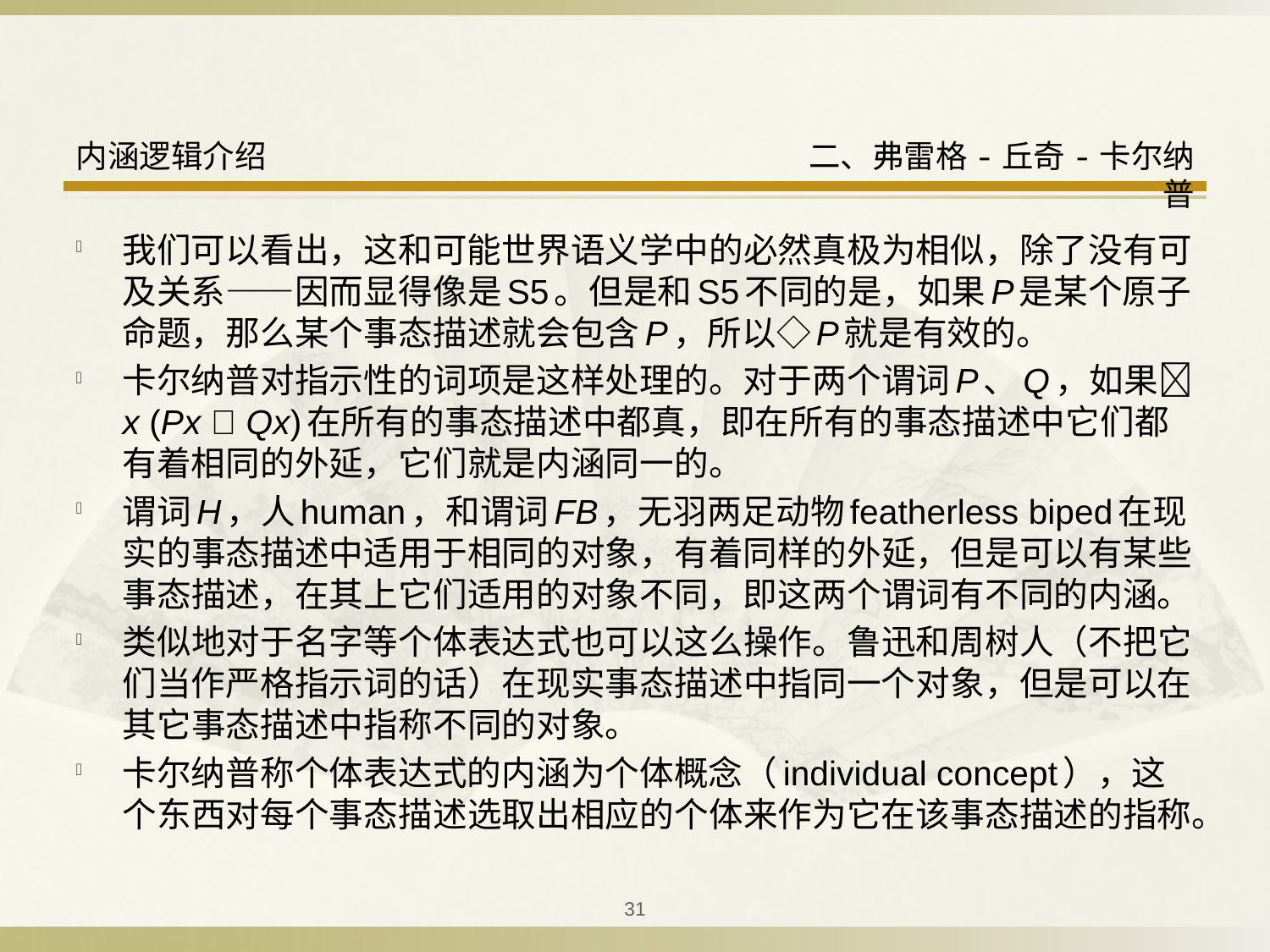

我们可以看出，这和可能世界语义学中的必然真极为相似，除了没有可及关系——因而显得像是S5。但是和S5不同的是，如果P是某个原子命题，那么某个事态描述就会包含P，所以◇P就是有效的。
卡尔纳普对指示性的词项是这样处理的。对于两个谓词P、Q，如果∀x (Px ↔ Qx)在所有的事态描述中都真，即在所有的事态描述中它们都有着相同的外延，它们就是内涵同一的。
谓词H，人human，和谓词FB，无羽两足动物featherless biped在现实的事态描述中适用于相同的对象，有着同样的外延，但是可以有某些事态描述，在其上它们适用的对象不同，即这两个谓词有不同的内涵。
类似地对于名字等个体表达式也可以这么操作。鲁迅和周树人（不把它们当作严格指示词的话）在现实事态描述中指同一个对象，但是可以在其它事态描述中指称不同的对象。
卡尔纳普称个体表达式的内涵为个体概念（individual concept），这个东西对每个事态描述选取出相应的个体来作为它在该事态描述的指称。
31